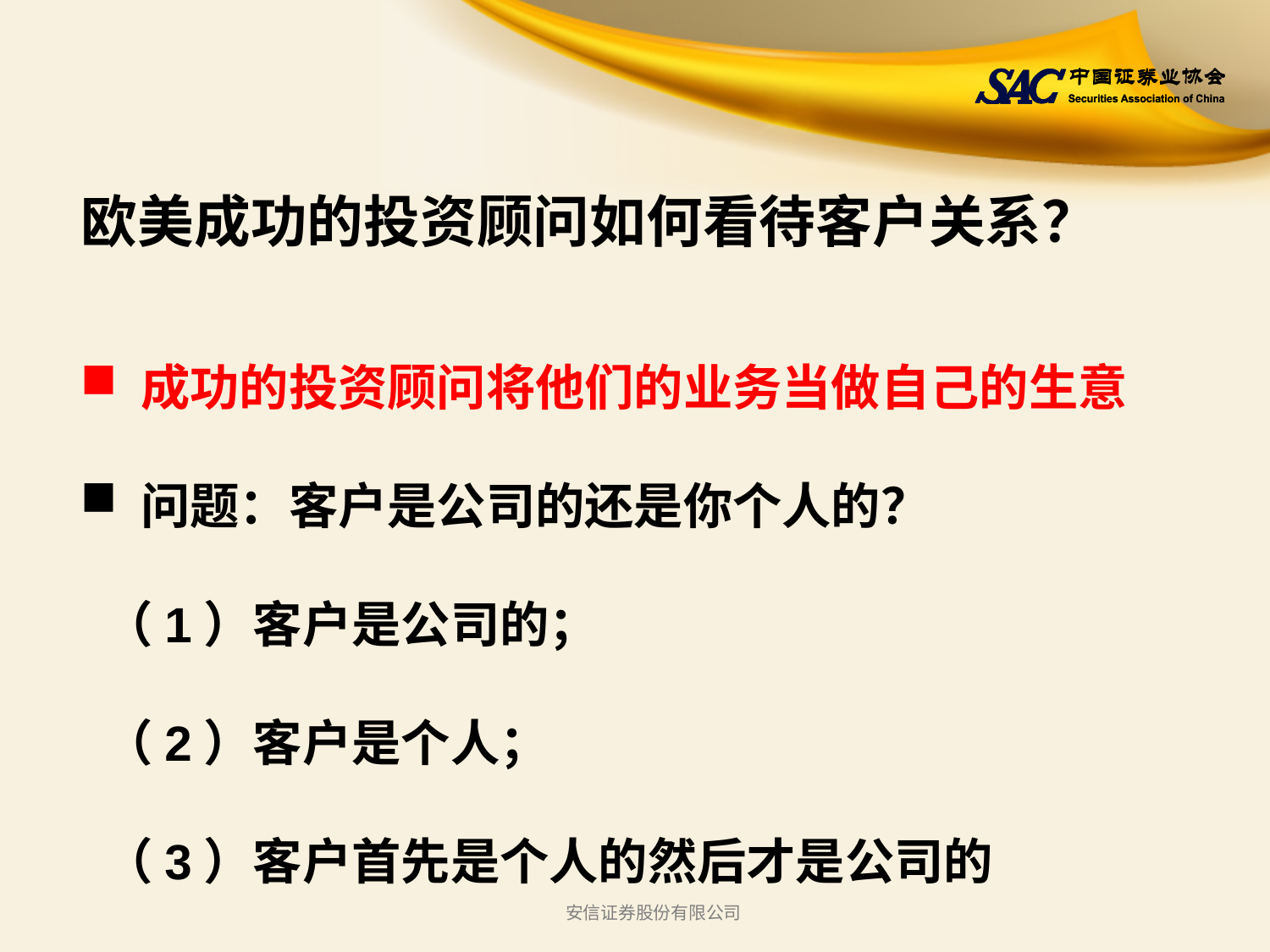

# 欧美成功的投资顾问如何看待客户关系？
 成功的投资顾问将他们的业务当做自己的生意
 问题：客户是公司的还是你个人的？
 （1）客户是公司的；
 （2）客户是个人；
 （3）客户首先是个人的然后才是公司的